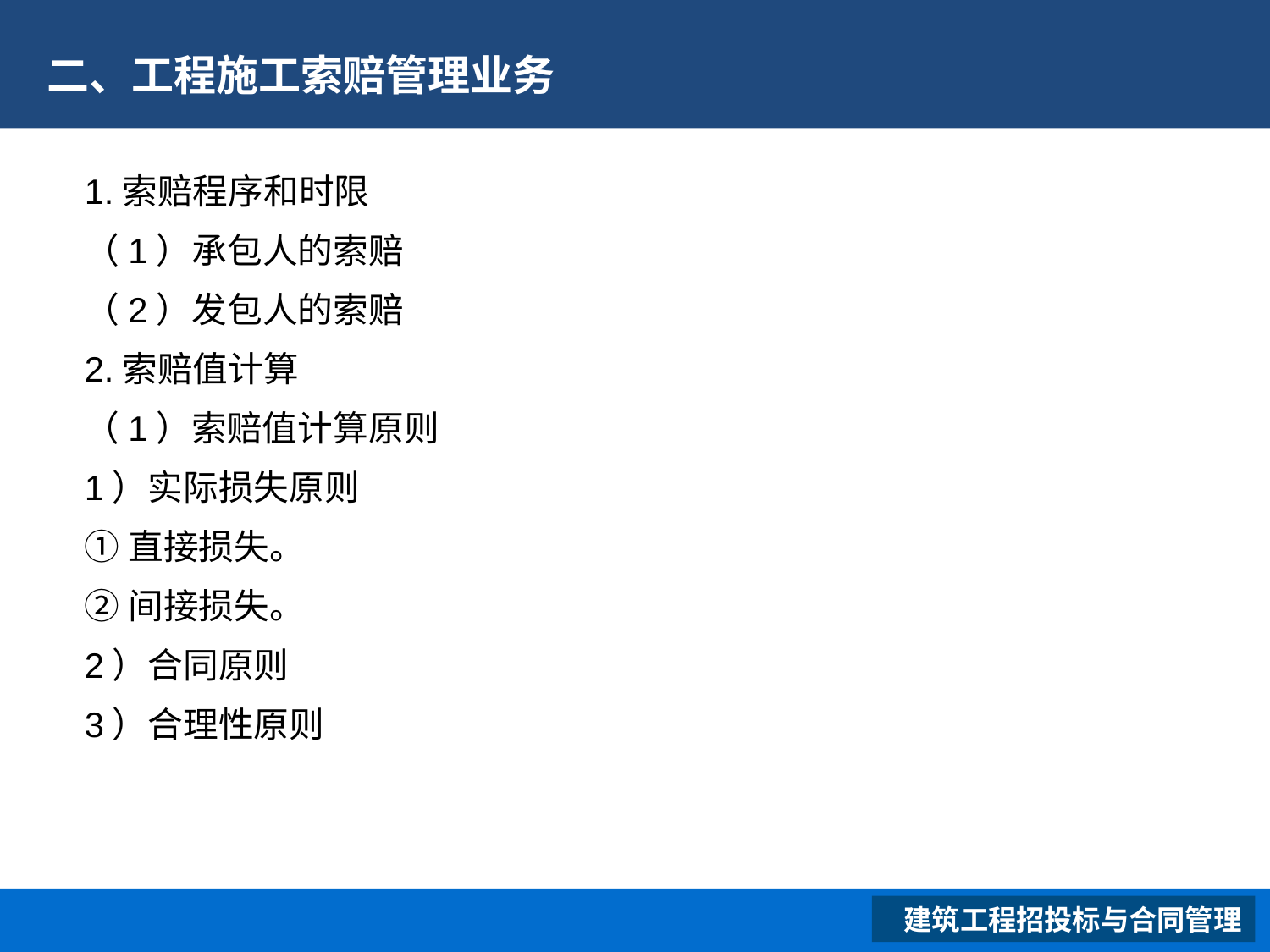

# 二、工程施工索赔管理业务
1.索赔程序和时限
（1）承包人的索赔
（2）发包人的索赔
2.索赔值计算
（1）索赔值计算原则
1）实际损失原则
①直接损失。
②间接损失。
2）合同原则
3）合理性原则

  建筑工程招投标与合同管理
XXXXXXXXXXXXXXXXXX